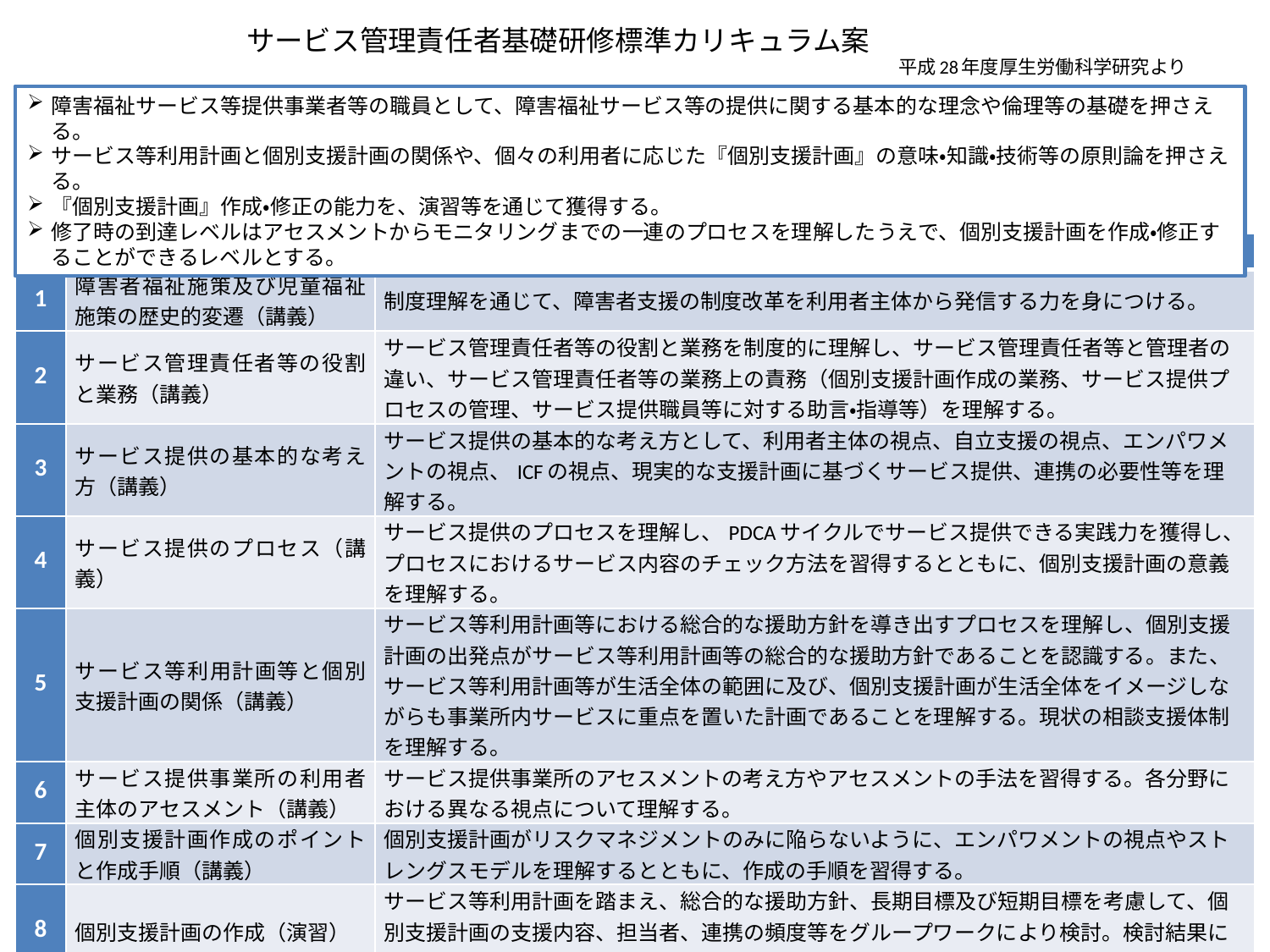

# サービス管理責任者基礎研修標準カリキュラム案 　　　　　　　　　　　　　　　　　　　　　　　　　　　　　平成28年度厚生労働科学研究より
障害福祉サービス等提供事業者等の職員として、障害福祉サービス等の提供に関する基本的な理念や倫理等の基礎を押さえる。
サービス等利用計画と個別支援計画の関係や、個々の利用者に応じた『個別支援計画』の意味・知識・技術等の原則論を押さえる。
『個別支援計画』作成・修正の能力を、演習等を通じて獲得する。
修了時の到達レベルはアセスメントからモニタリングまでの一連のプロセスを理解したうえで、個別支援計画を作成・修正することができるレベルとする。
|  | 研修項目 | 獲得目標 |
| --- | --- | --- |
| 1 | 障害者福祉施策及び児童福祉施策の歴史的変遷（講義） | 制度理解を通じて、障害者支援の制度改革を利用者主体から発信する力を身につける。 |
| 2 | サービス管理責任者等の役割と業務（講義） | サービス管理責任者等の役割と業務を制度的に理解し、サービス管理責任者等と管理者の違い、サービス管理責任者等の業務上の責務（個別支援計画作成の業務、サービス提供プロセスの管理、サービス提供職員等に対する助言・指導等）を理解する。 |
| 3 | サービス提供の基本的な考え方（講義） | サービス提供の基本的な考え方として、利用者主体の視点、自立支援の視点、エンパワメントの視点、ICFの視点、現実的な支援計画に基づくサービス提供、連携の必要性等を理解する。 |
| 4 | サービス提供のプロセス（講義） | サービス提供のプロセスを理解し、PDCAサイクルでサービス提供できる実践力を獲得し、プロセスにおけるサービス内容のチェック方法を習得するとともに、個別支援計画の意義を理解する。 |
| 5 | サービス等利用計画等と個別支援計画の関係（講義） | サービス等利用計画等における総合的な援助方針を導き出すプロセスを理解し、個別支援計画の出発点がサービス等利用計画等の総合的な援助方針であることを認識する。また、サービス等利用計画等が生活全体の範囲に及び、個別支援計画が生活全体をイメージしながらも事業所内サービスに重点を置いた計画であることを理解する。現状の相談支援体制を理解する。 |
| 6 | サービス提供事業所の利用者主体のアセスメント（講義） | サービス提供事業所のアセスメントの考え方やアセスメントの手法を習得する。各分野における異なる視点について理解する。 |
| 7 | 個別支援計画作成のポイントと作成手順（講義） | 個別支援計画がリスクマネジメントのみに陥らないように、エンパワメントの視点やストレングスモデルを理解するとともに、作成の手順を習得する。 |
| 8 | 個別支援計画の作成（演習） | サービス等利用計画を踏まえ、総合的な援助方針、長期目標及び短期目標を考慮して、個別支援計画の支援内容、担当者、連携の頻度等をグループワークにより検討。検討結果に基づき、支援目標、支援内容を設定し、個別支援計画を作成する。 |
| 9 | 個別支援計画の実施状況の把握（モニタリング）および記録方法（講義） | 事業所のモニタリングについて、サービス等利用計画等との連動性を念頭に入れながら、モニタリングの視点・目的・手法等を理解する。 |

4